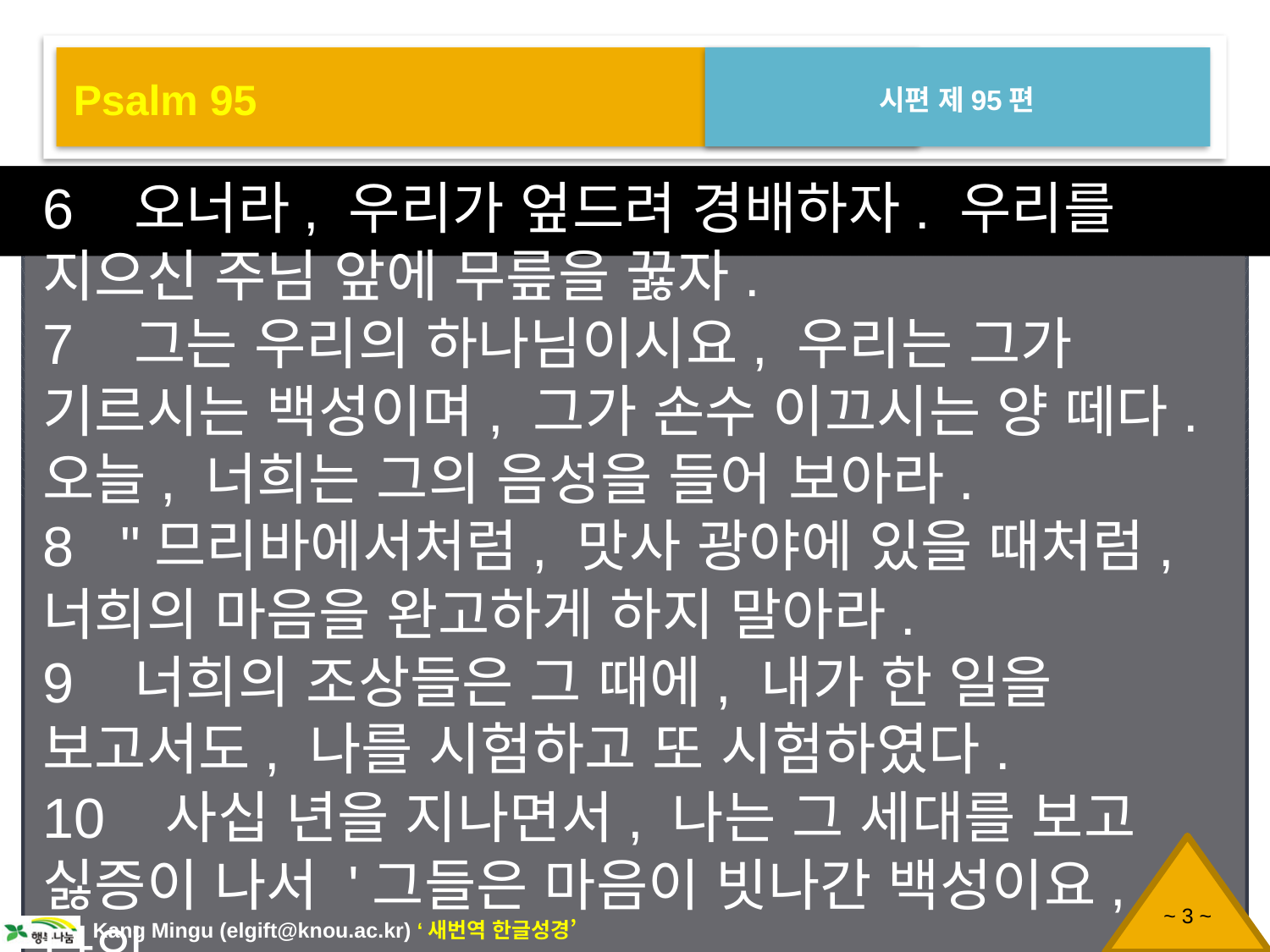

Psalm 95
시편 제95편
6   오너라, 우리가 엎드려 경배하자. 우리를 지으신 주님 앞에 무릎을 꿇자.
7   그는 우리의 하나님이시요, 우리는 그가 기르시는 백성이며, 그가 손수 이끄시는 양 떼다. 오늘, 너희는 그의 음성을 들어 보아라.
8   "므리바에서처럼, 맛사 광야에 있을 때처럼, 너희의 마음을 완고하게 하지 말아라.
9   너희의 조상들은 그 때에, 내가 한 일을 보고서도, 나를 시험하고 또 시험하였다.
10   사십 년을 지나면서, 나는 그 세대를 보고 싫증이 나서 '그들은 마음이 빗나간 백성이요, 나의